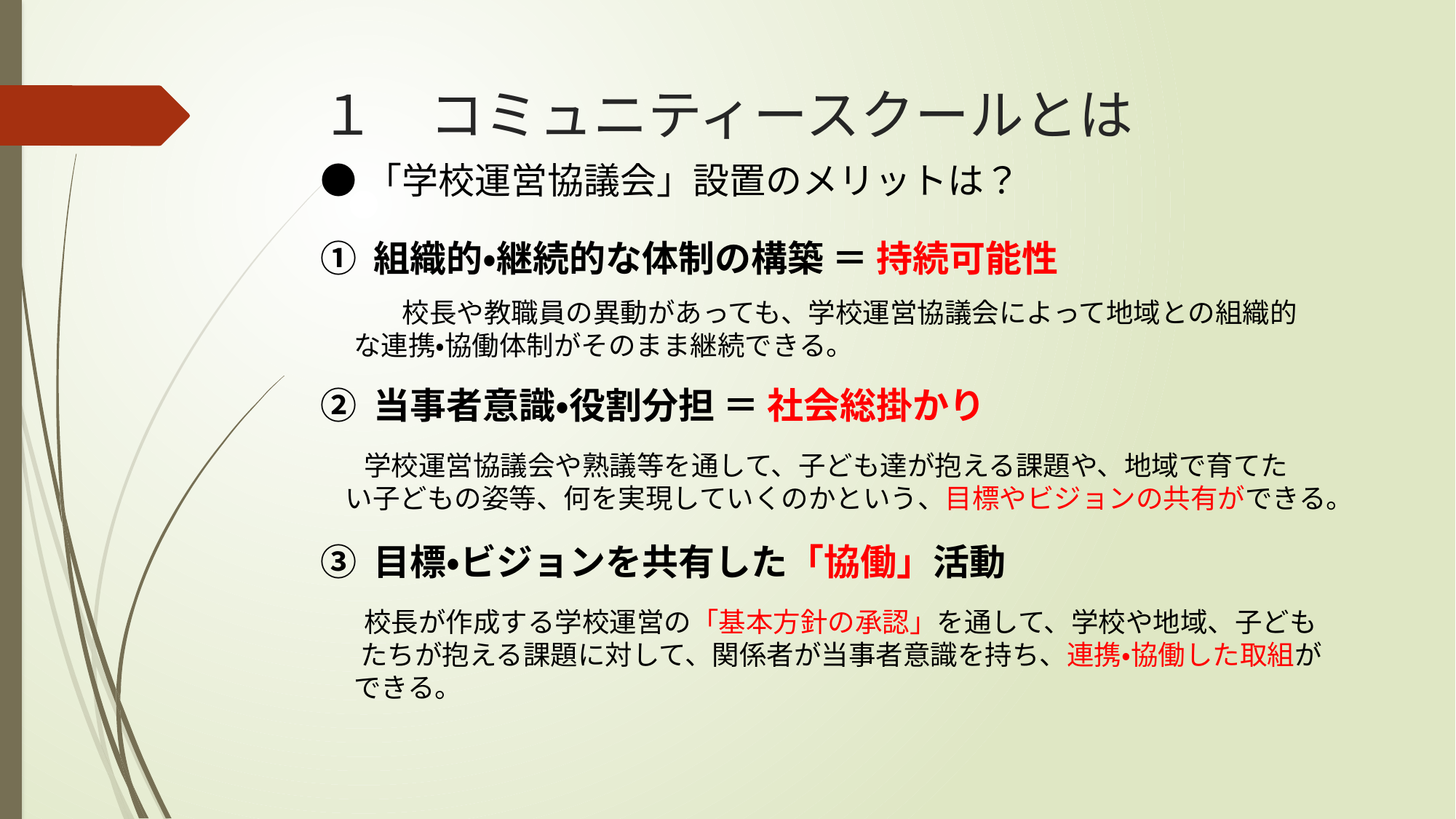

# １　コミュニティースクールとは
●「学校運営協議会」設置のメリットは？

① 組織的・継続的な体制の構築 ＝ 持続可能性

　　　校長や教職員の異動があっても、学校運営協議会によって地域との組織的
　 な連携・協働体制がそのまま継続できる。

② 当事者意識・役割分担 ＝ 社会総掛かり

      学校運営協議会や熟議等を通して、子ども達が抱える課題や、地域で育てた
   い子どもの姿等、何を実現していくのかという、目標やビジョンの共有ができる。

③ 目標・ビジョンを共有した「協働」活動

      校長が作成する学校運営の「基本方針の承認」を通して、学校や地域、子ども
 　たちが抱える課題に対して、関係者が当事者意識を持ち、連携・協働した取組が
　 できる。